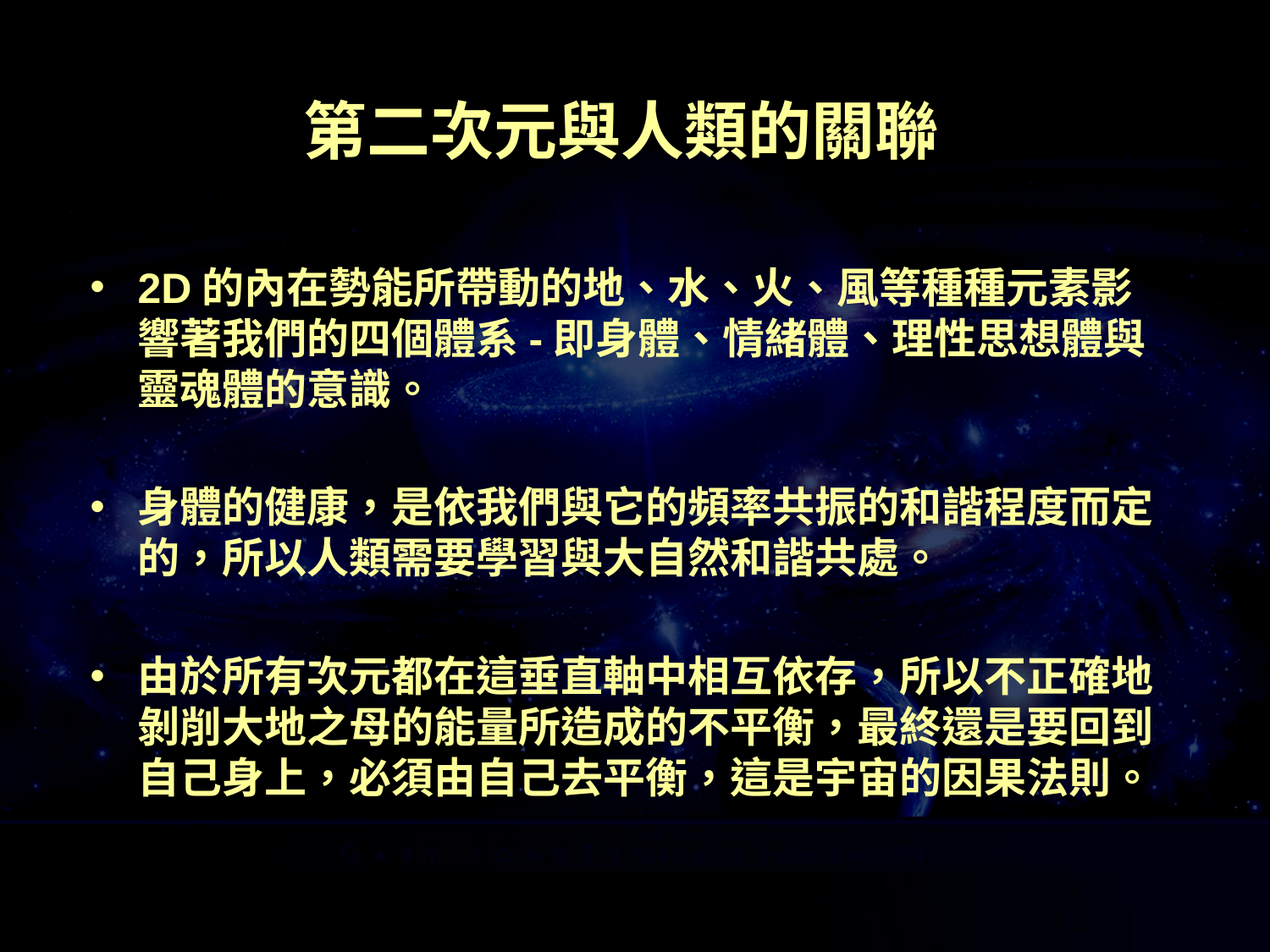

# 第二次元與人類的關聯
2D的內在勢能所帶動的地、水、火、風等種種元素影響著我們的四個體系-即身體、情緒體、理性思想體與靈魂體的意識。

身體的健康，是依我們與它的頻率共振的和諧程度而定的，所以人類需要學習與大自然和諧共處。

由於所有次元都在這垂直軸中相互依存，所以不正確地剝削大地之母的能量所造成的不平衡，最終還是要回到自己身上，必須由自己去平衡，這是宇宙的因果法則。